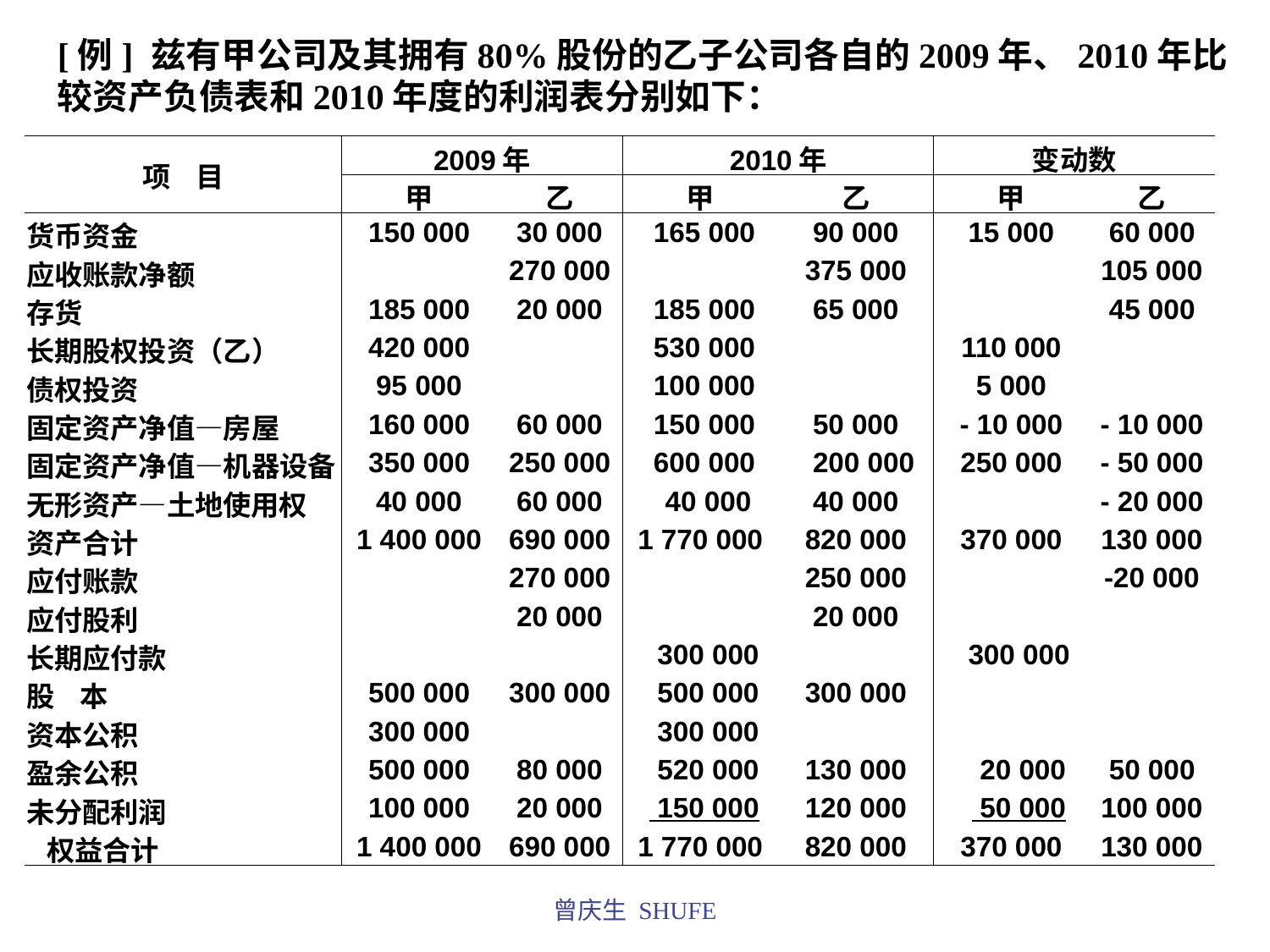

[例] 兹有甲公司及其拥有80%股份的乙子公司各自的2009年、2010年比较资产负债表和2010年度的利润表分别如下：
| 项 目 | 2009年 |  | 2010年 |  | 变动数 |  |
| --- | --- | --- | --- | --- | --- | --- |
|  | 甲 | 乙 | 甲 | 乙 | 甲 | 乙 |
| 货币资金 | 150 000 | 30 000 | 165 000 | 90 000 | 15 000 | 60 000 |
| 应收账款净额 |  | 270 000 |  | 375 000 |  | 105 000 |
| 存货 | 185 000 | 20 000 | 185 000 | 65 000 |  | 45 000 |
| 长期股权投资（乙） | 420 000 |  | 530 000 |  | 110 000 |  |
| 债权投资 | 95 000 |  | 100 000 |  | 5 000 |  |
| 固定资产净值—房屋 | 160 000 | 60 000 | 150 000 | 50 000 | - 10 000 | - 10 000 |
| 固定资产净值—机器设备 | 350 000 | 250 000 | 600 000 | 200 000 | 250 000 | - 50 000 |
| 无形资产—土地使用权 | 40 000 | 60 000 | 40 000 | 40 000 |  | - 20 000 |
| 资产合计 | 1 400 000 | 690 000 | 1 770 000 | 820 000 | 370 000 | 130 000 |
| 应付账款 |  | 270 000 |  | 250 000 |  | -20 000 |
| 应付股利 |  | 20 000 |  | 20 000 |  |  |
| 长期应付款 |  |  | 300 000 |  | 300 000 |  |
| 股 本 | 500 000 | 300 000 | 500 000 | 300 000 |  |  |
| 资本公积 | 300 000 |  | 300 000 |  |  |  |
| 盈余公积 | 500 000 | 80 000 | 520 000 | 130 000 | 20 000 | 50 000 |
| 未分配利润 | 100 000 | 20 000 | 150 000 | 120 000 | 50 000 | 100 000 |
| 权益合计 | 1 400 000 | 690 000 | 1 770 000 | 820 000 | 370 000 | 130 000 |
曾庆生 SHUFE